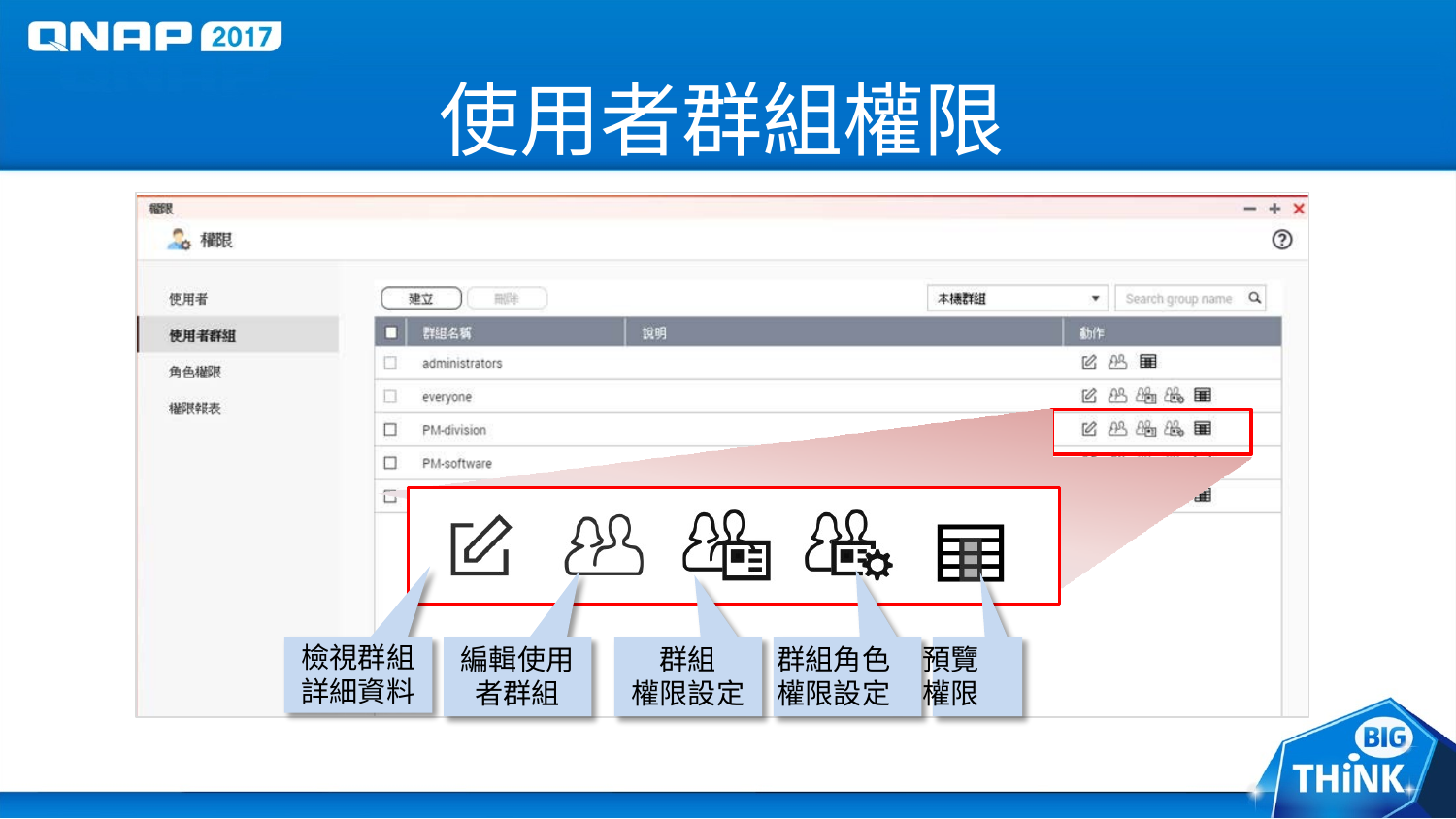

# 使用者群組權限

檢視群組 詳細資料
編輯使用 者群組
群組	群組角色	預覽 權限設定	權限設定	權限